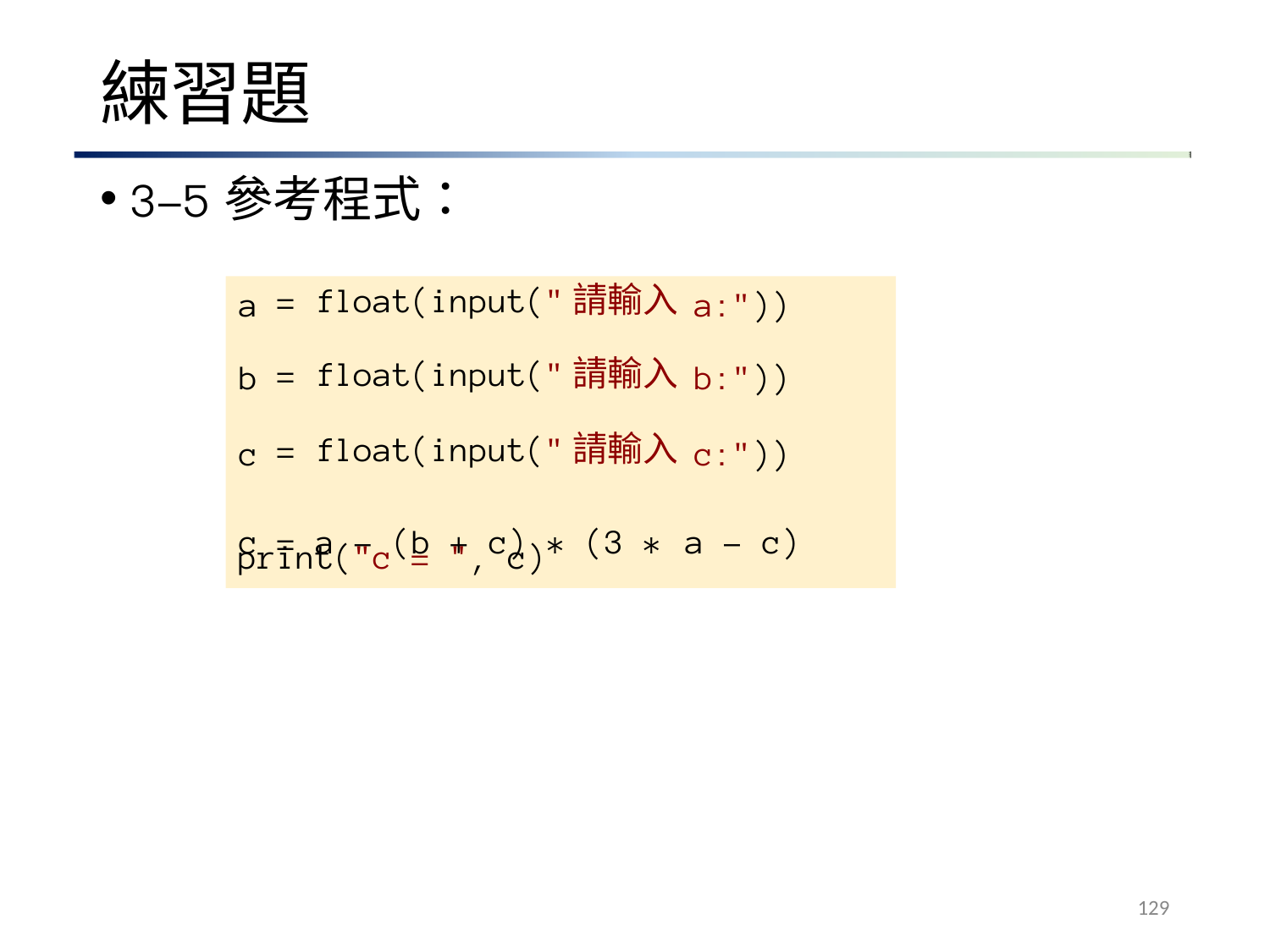

練習題
# 3-5參考程式：

| a | = float(input("請輸入 | a:")) |
| --- | --- | --- |
| b | = float(input("請輸入 | b:")) |
| c | = float(input("請輸入 | c:")) |
| c | = a - (b + c) \* (3 \* | a - c) |
print("c = ", c)
129